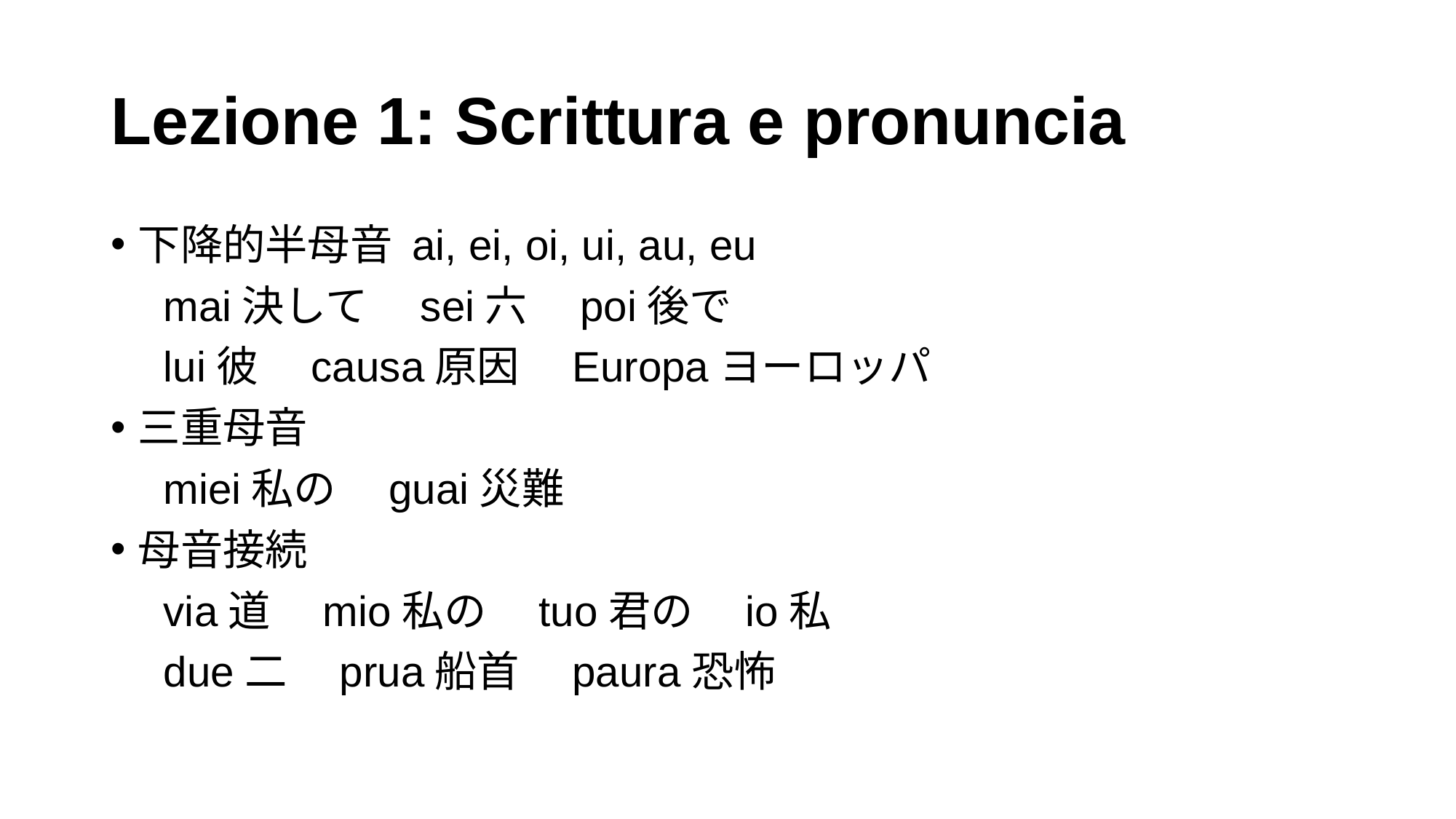

# Lezione 1: Scrittura e pronuncia
下降的半母音 ai, ei, oi, ui, au, eu
　mai決して　sei六　poi後で
　lui彼　causa原因　Europaヨーロッパ
三重母音
　miei私の　guai災難
母音接続
　via道　mio私の　tuo君の　io私
　due二　prua船首　paura恐怖